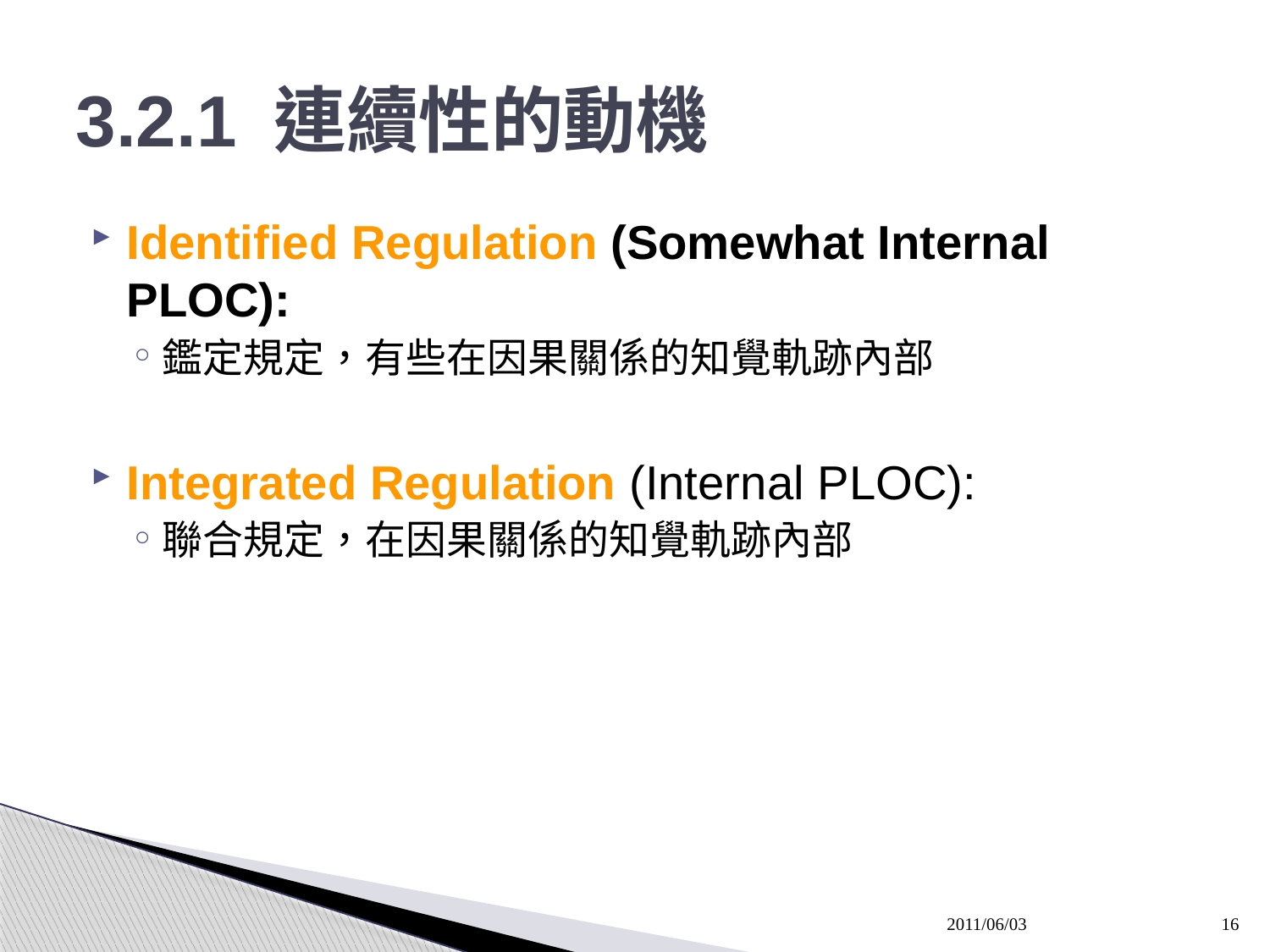

# 3.2.1 連續性的動機
Identified Regulation (Somewhat Internal PLOC):
鑑定規定，有些在因果關係的知覺軌跡內部

Integrated Regulation (Internal PLOC):
聯合規定，在因果關係的知覺軌跡內部
2011/06/03
16